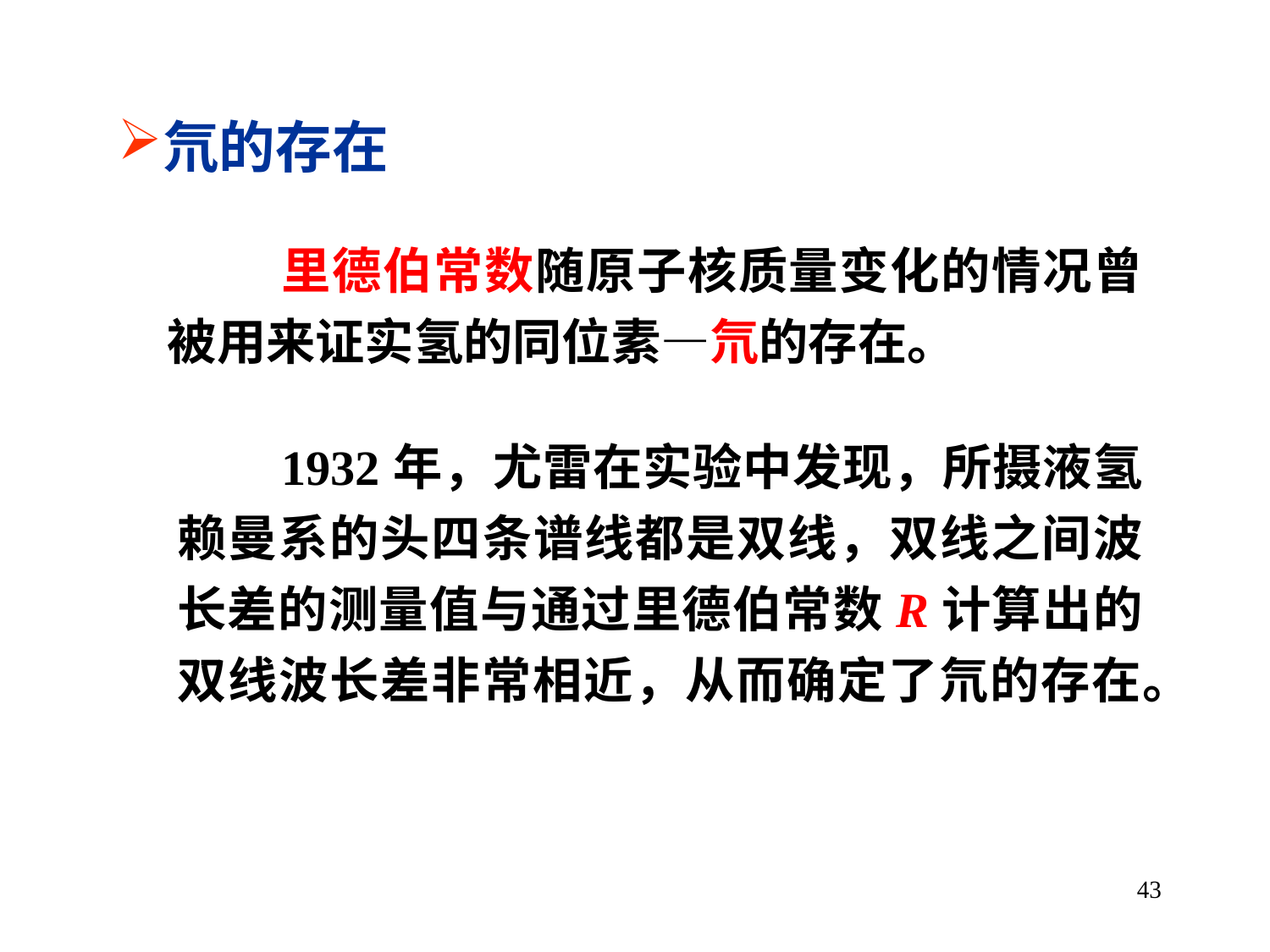

氘的存在
        里德伯常数随原子核质量变化的情况曾被用来证实氢的同位素—氘的存在。
        1932年，尤雷在实验中发现，所摄液氢赖曼系的头四条谱线都是双线，双线之间波长差的测量值与通过里德伯常数R计算出的双线波长差非常相近，从而确定了氘的存在。
43